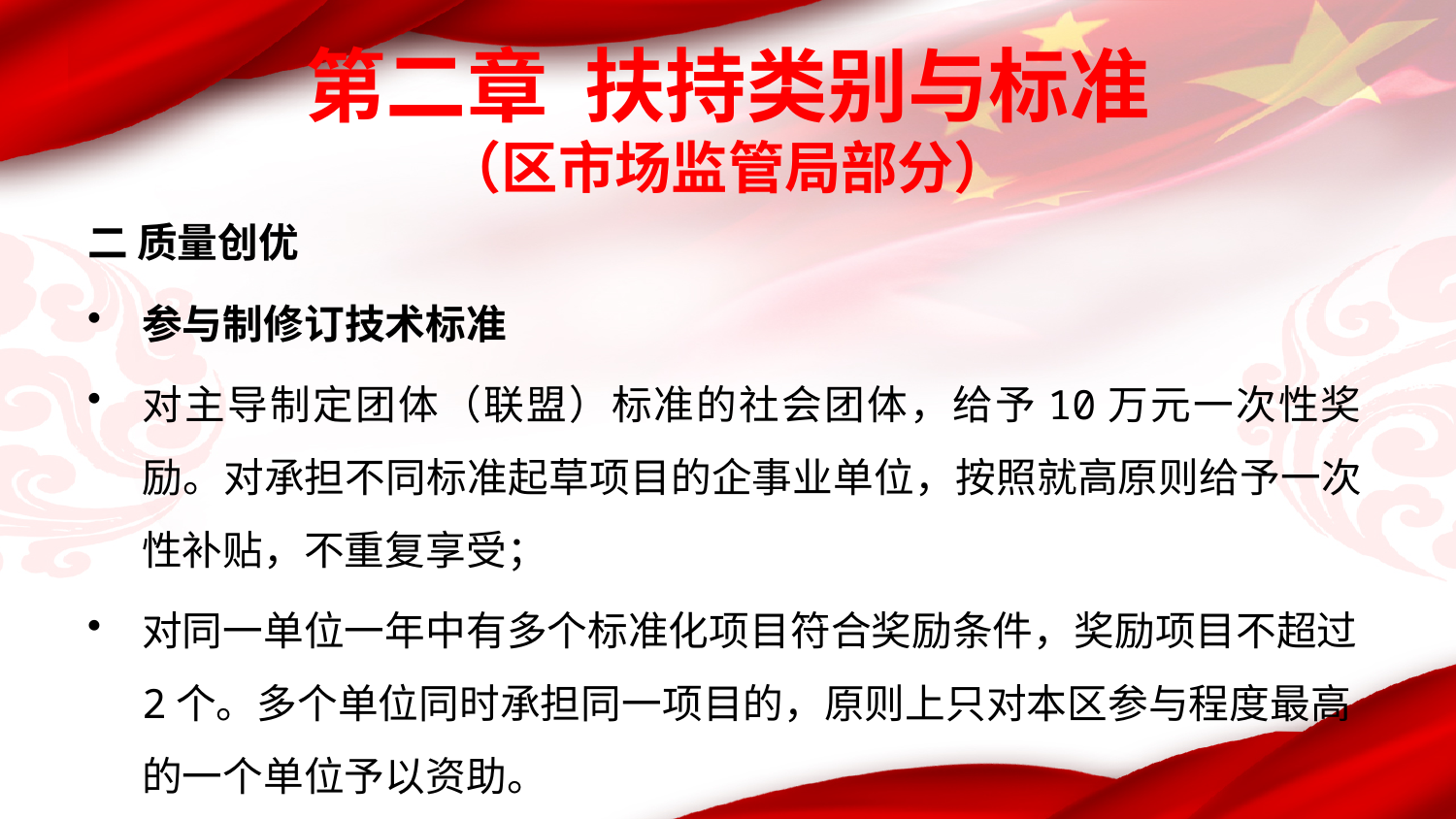

# 第二章  扶持类别与标准 （区市场监管局部分）
二 质量创优
参与制修订技术标准
对主导制定团体（联盟）标准的社会团体，给予10万元一次性奖励。对承担不同标准起草项目的企事业单位，按照就高原则给予一次性补贴，不重复享受；
对同一单位一年中有多个标准化项目符合奖励条件，奖励项目不超过2个。多个单位同时承担同一项目的，原则上只对本区参与程度最高的一个单位予以资助。